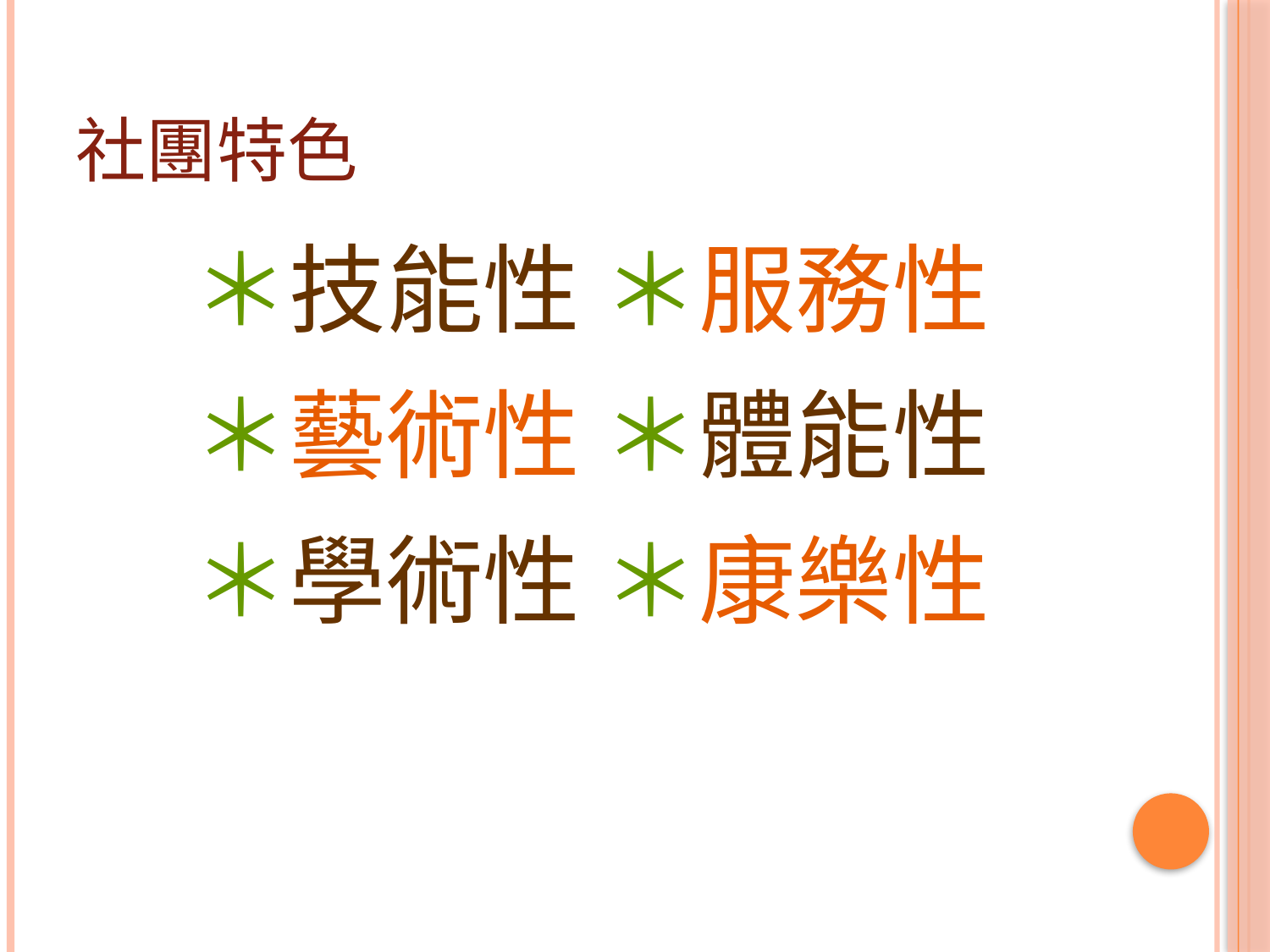

社團特色
＊技能性 ＊服務性
＊藝術性 ＊體能性
＊學術性 ＊康樂性